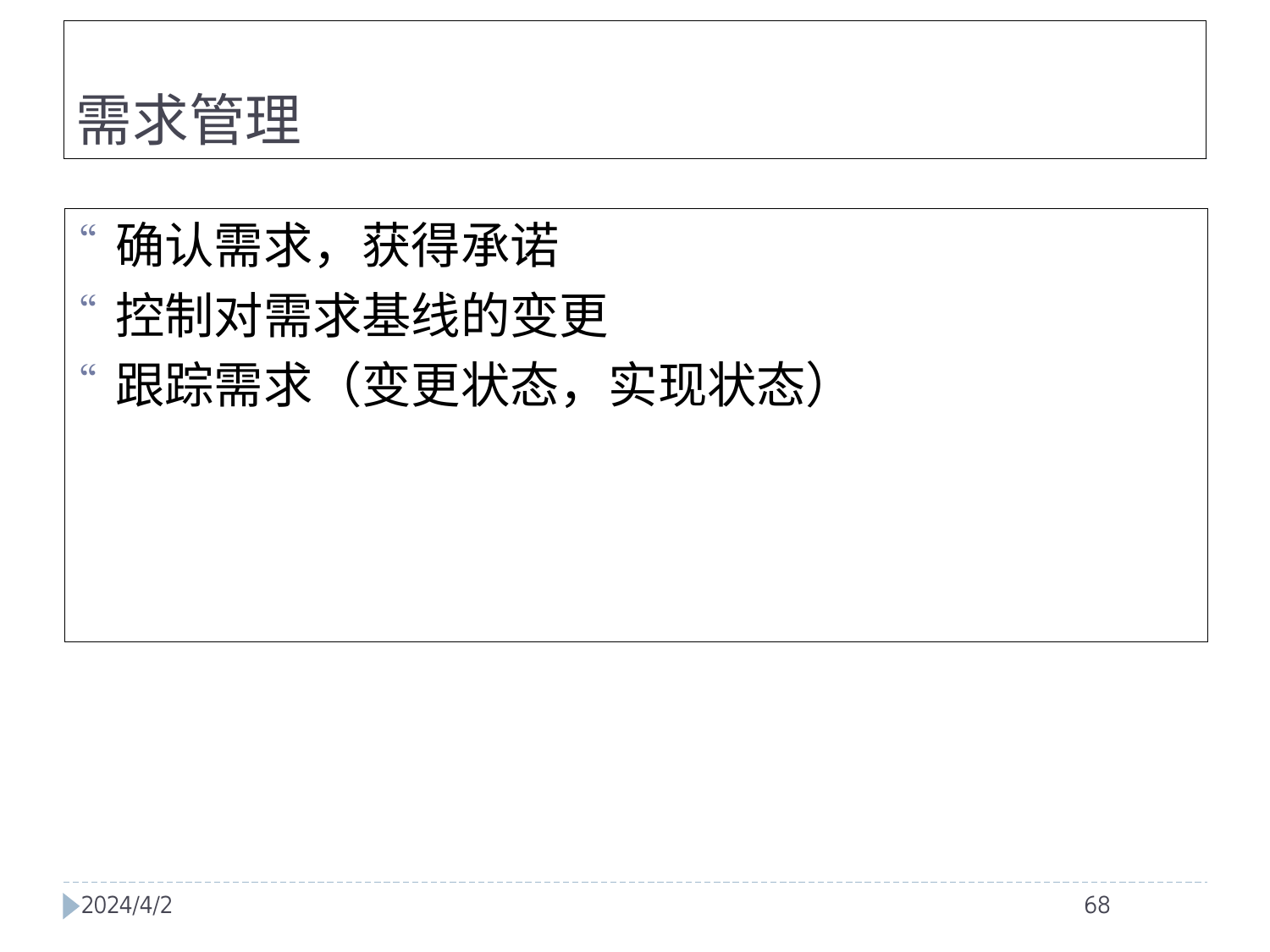

需求管理
确认需求，获得承诺
控制对需求基线的变更
跟踪需求（变更状态，实现状态）
2024/4/2
68